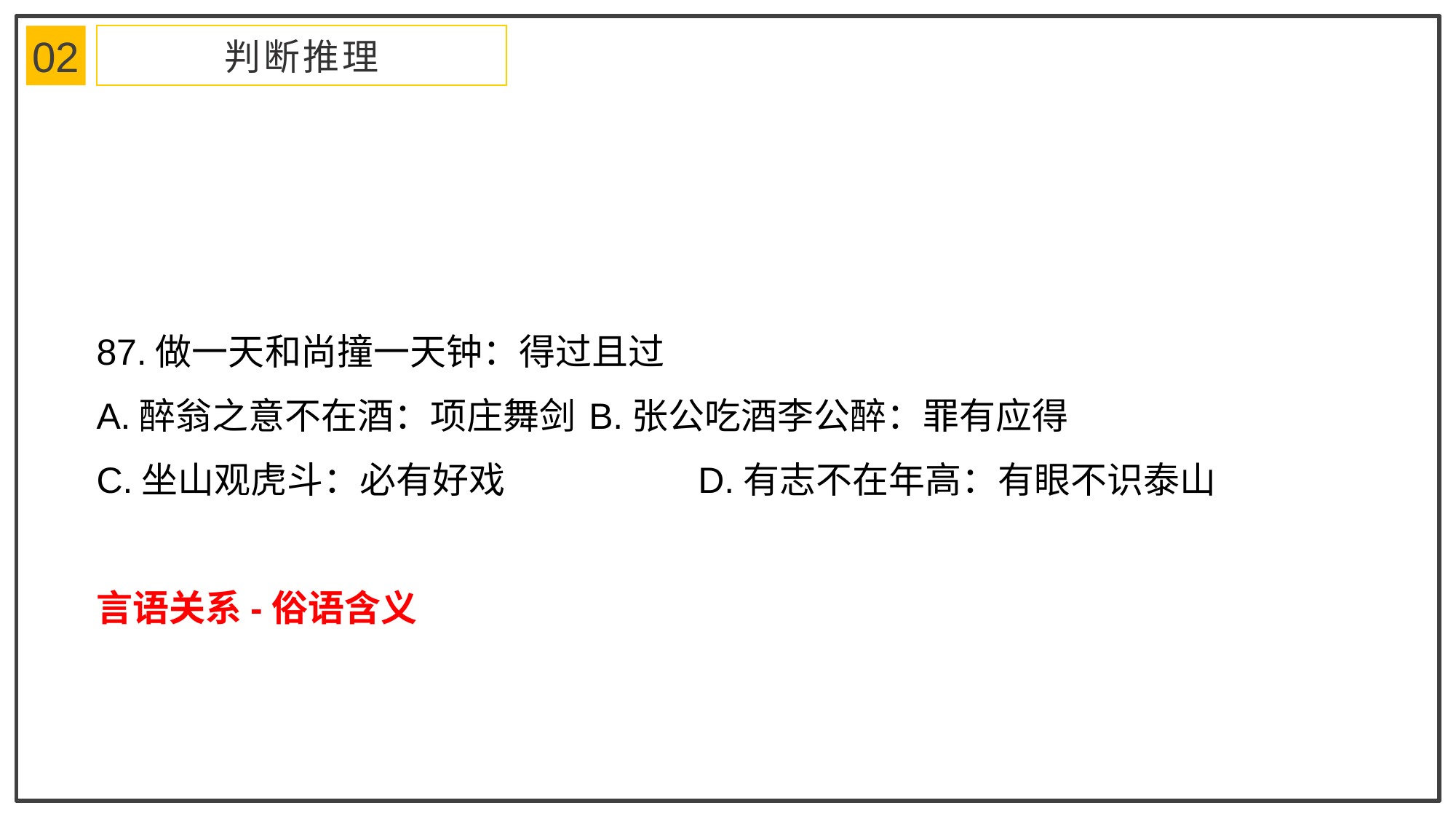

02
判断推理
87.做一天和尚撞一天钟：得过且过
A.醉翁之意不在酒：项庄舞剑	B.张公吃酒李公醉：罪有应得
C.坐山观虎斗：必有好戏		D.有志不在年高：有眼不识泰山

言语关系-俗语含义